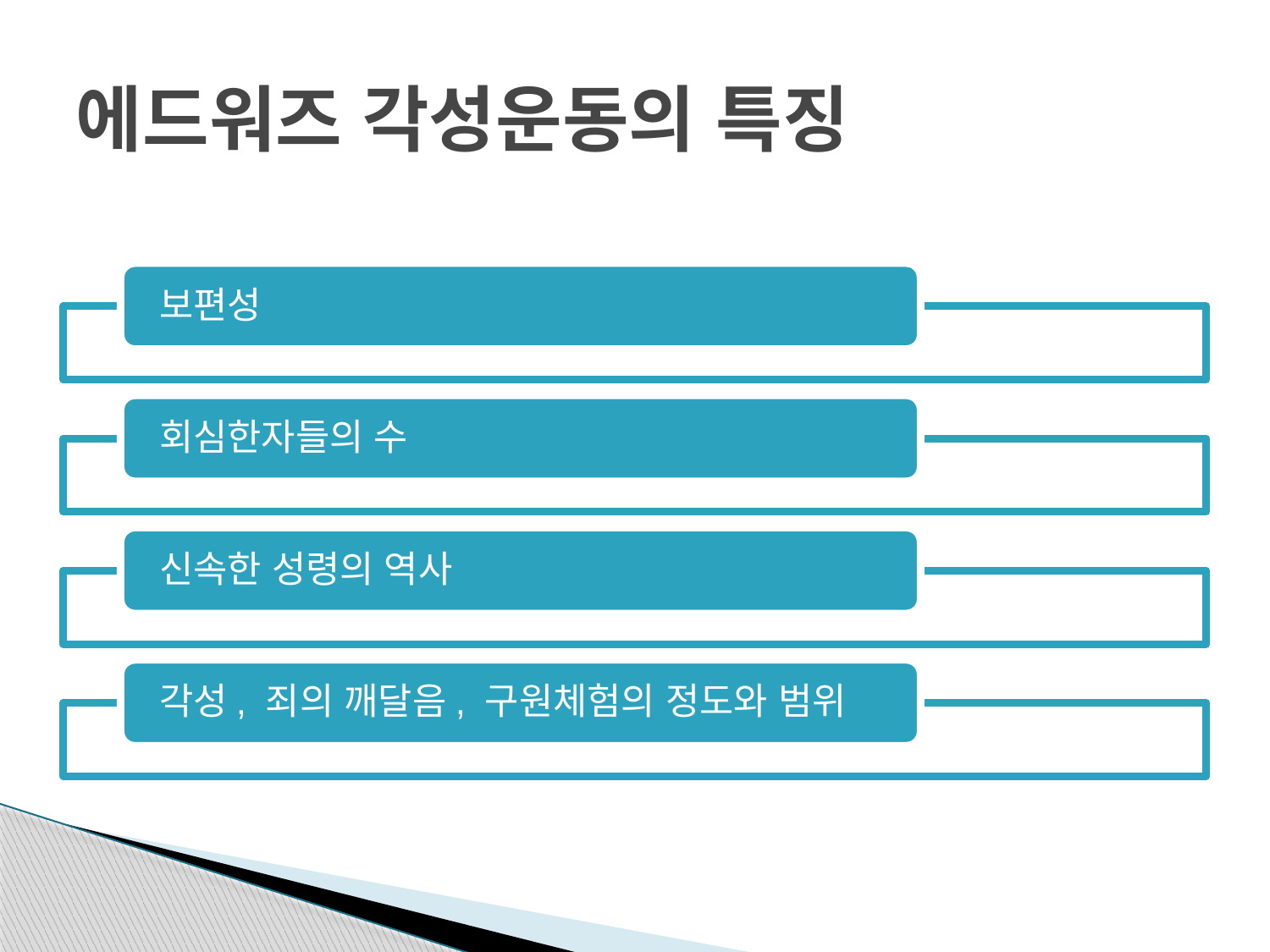

# 에드워즈 각성운동의 특징
보편성
회심한자들의 수
신속한 성령의 역사
각성, 죄의 깨달음, 구원체험의 정도와 범위